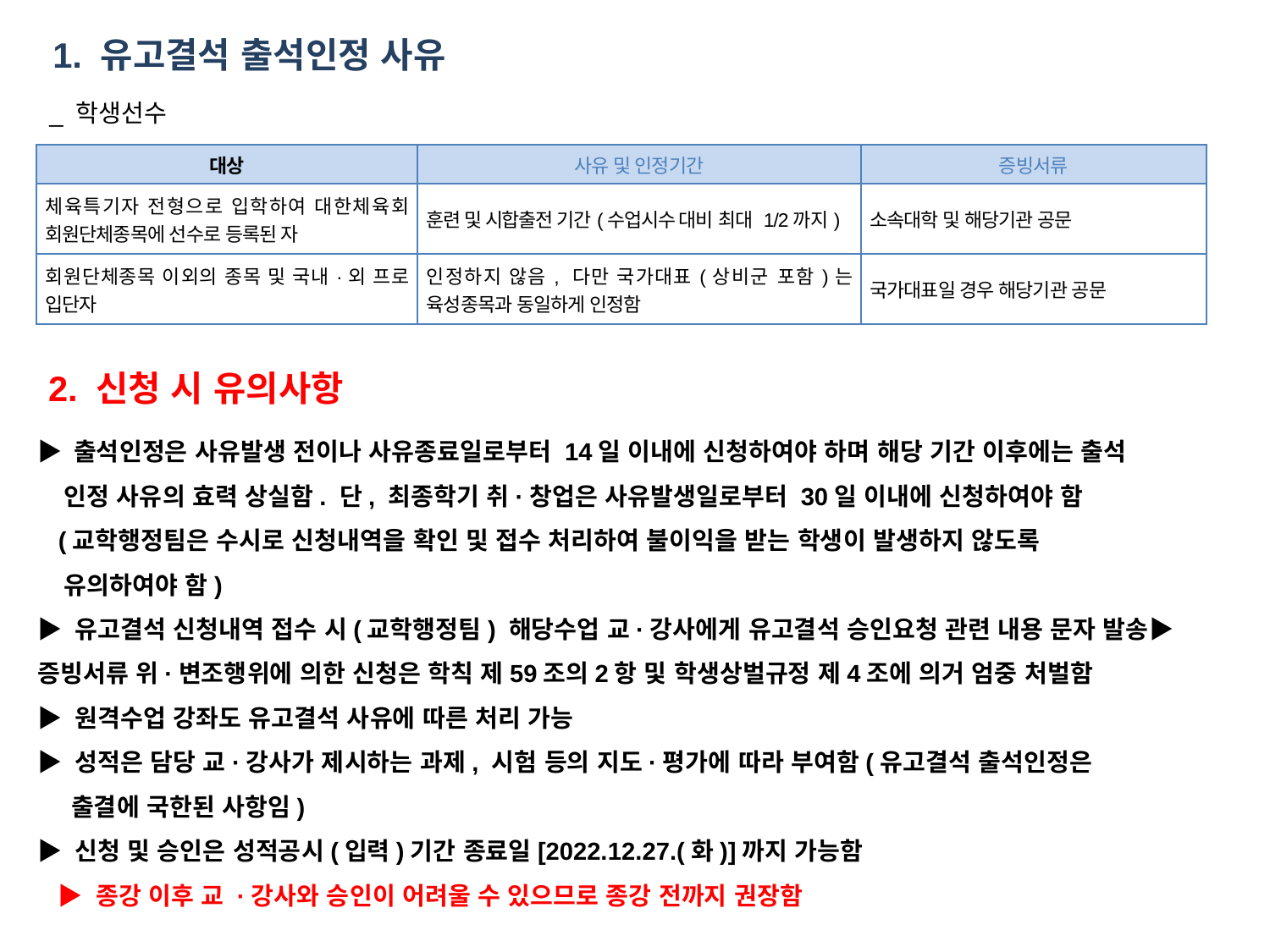

1. 유고결석 출석인정 사유
_ 학생선수
| 대상 | 사유 및 인정기간 | 증빙서류 |
| --- | --- | --- |
| 체육특기자 전형으로 입학하여 대한체육회 회원단체종목에 선수로 등록된 자 | 훈련 및 시합출전 기간(수업시수 대비 최대 1/2까지) | 소속대학 및 해당기관 공문 |
| 회원단체종목 이외의 종목 및 국내·외 프로 입단자 | 인정하지 않음, 다만 국가대표(상비군 포함)는 육성종목과 동일하게 인정함 | 국가대표일 경우 해당기관 공문 |
2. 신청 시 유의사항
▶ 출석인정은 사유발생 전이나 사유종료일로부터 14일 이내에 신청하여야 하며 해당 기간 이후에는 출석
   인정 사유의 효력 상실함. 단, 최종학기 취·창업은 사유발생일로부터 30일 이내에 신청하여야 함
   (교학행정팀은 수시로 신청내역을 확인 및 접수 처리하여 불이익을 받는 학생이 발생하지 않도록
   유의하여야 함)
▶ 유고결석 신청내역 접수 시(교학행정팀) 해당수업 교·강사에게 유고결석 승인요청 관련 내용 문자 발송▶ 증빙서류 위·변조행위에 의한 신청은 학칙 제59조의2항 및 학생상벌규정 제4조에 의거 엄중 처벌함
▶ 원격수업 강좌도 유고결석 사유에 따른 처리 가능
▶ 성적은 담당 교·강사가 제시하는 과제, 시험 등의 지도·평가에 따라 부여함(유고결석 출석인정은
    출결에 국한된 사항임)
▶ 신청 및 승인은 성적공시(입력)기간 종료일[2022.12.27.(화)]까지 가능함
   ▶ 종강 이후 교 ·강사와 승인이 어려울 수 있으므로 종강 전까지 권장함